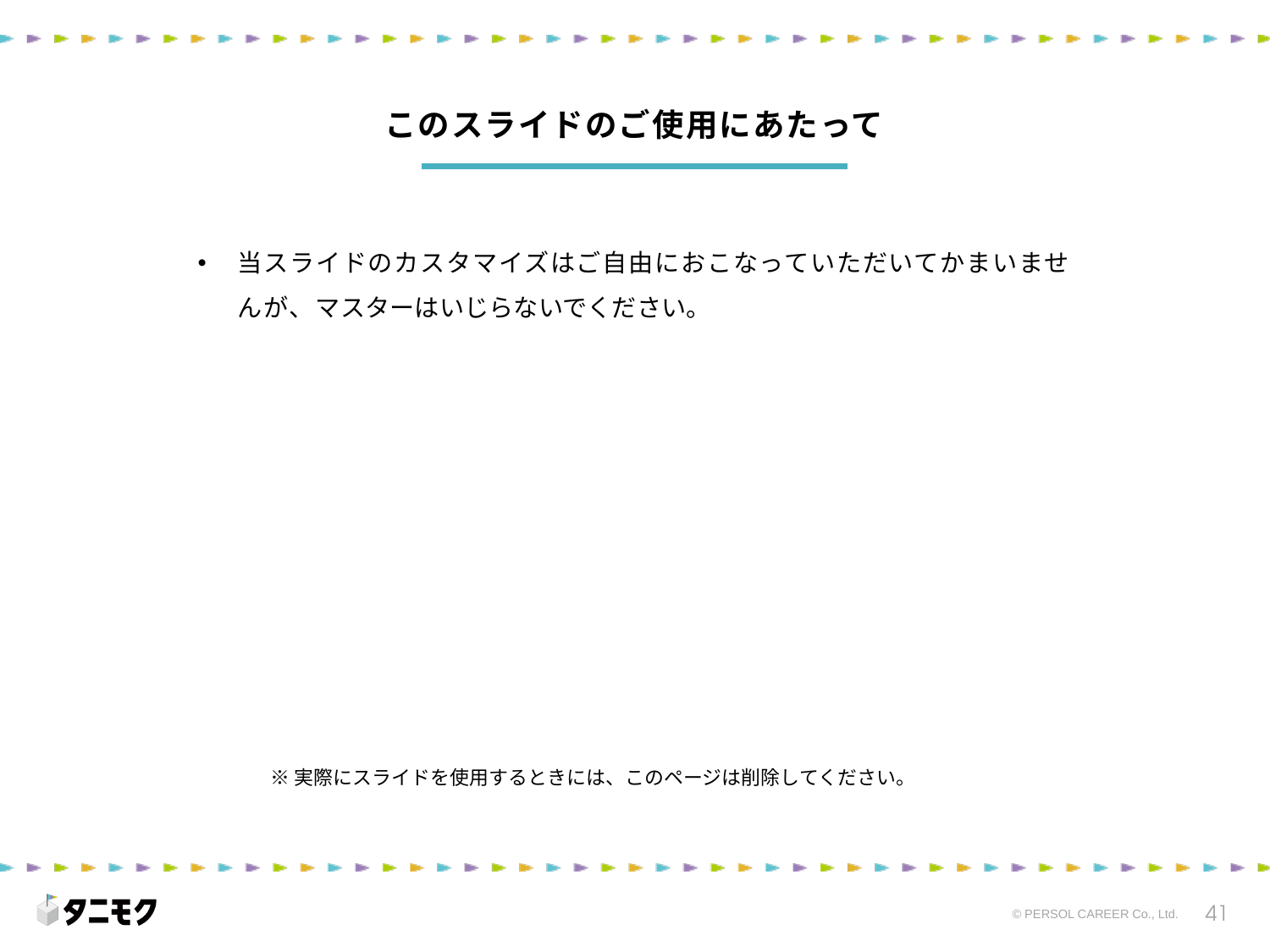

このスライドのご使用にあたって
当スライドのカスタマイズはご自由におこなっていただいてかまいませんが、マスターはいじらないでください。

※実際にスライドを使用するときには、このページは削除してください。